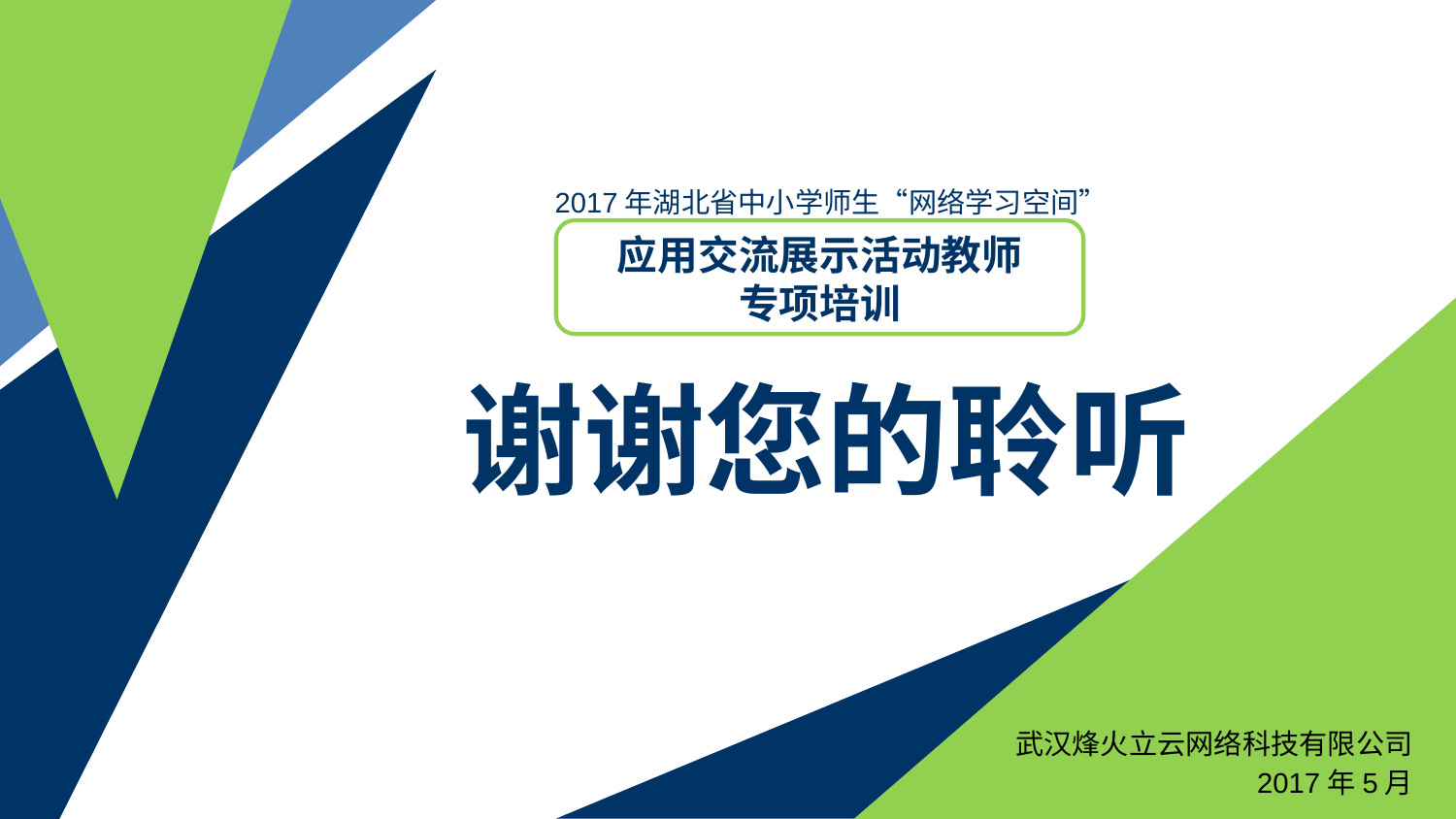

2017年湖北省中小学师生“网络学习空间”

应用交流展示活动教师
专项培训

谢谢您的聆听

武汉烽火立云网络科技有限公司
2017年5月